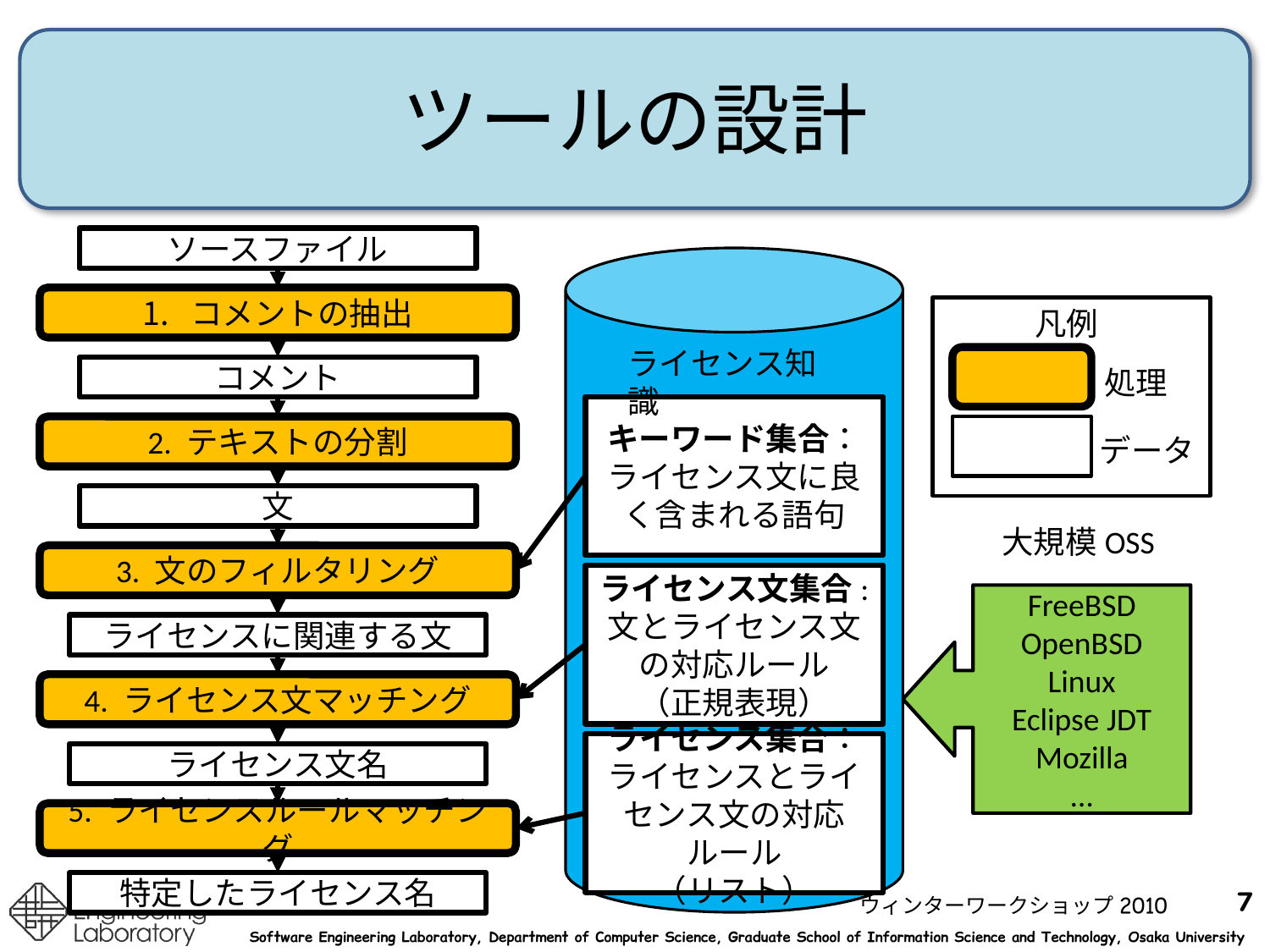

# ツールの設計
ソースファイル

コメントの抽出

凡例
ライセンス知識

コメント
処理
キーワード集合：
ライセンス文に良く含まれる語句
2. テキストの分割

データ
文
大規模OSS
3. 文のフィルタリング
ライセンス文集合:
文とライセンス文の対応ルール
（正規表現）
FreeBSD
OpenBSD
Linux
Eclipse JDT
Mozilla
…
ライセンスに関連する文
4. ライセンス文マッチング
ライセンス集合：
ライセンスとライセンス文の対応ルール
（リスト）
ライセンス文名
5. ライセンスルールマッチング
特定したライセンス名
7
ウィンターワークショップ2010